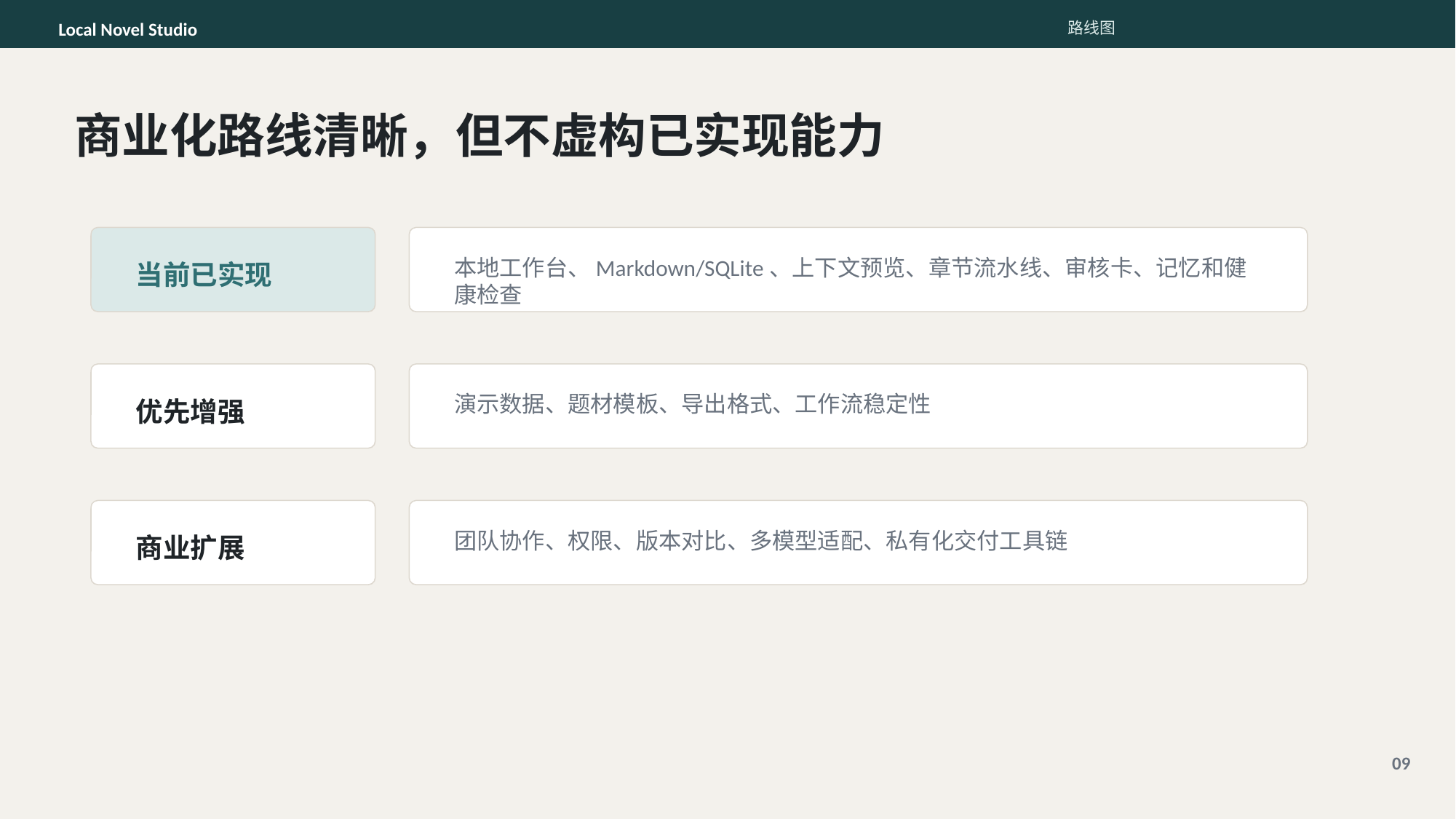

Local Novel Studio
路线图
商业化路线清晰，但不虚构已实现能力

本地工作台、Markdown/SQLite、上下文预览、章节流水线、审核卡、记忆和健康检查
当前已实现

演示数据、题材模板、导出格式、工作流稳定性
优先增强

团队协作、权限、版本对比、多模型适配、私有化交付工具链
商业扩展
09